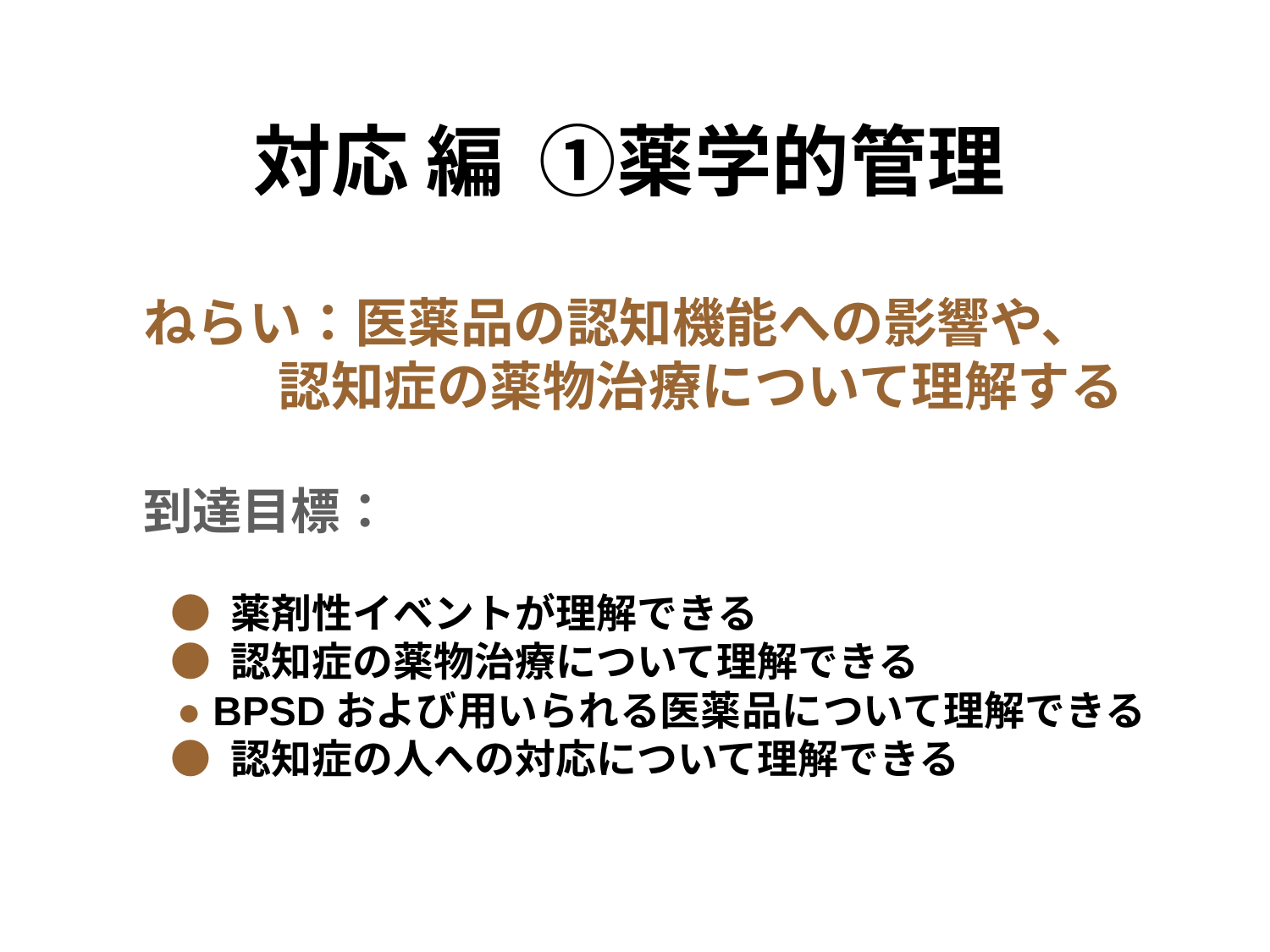

対応 編  ①薬学的管理
ねらい：医薬品の認知機能への影響や、
           認知症の薬物治療について理解する

到達目標：
   ● 薬剤性イベントが理解できる
   ● 認知症の薬物治療について理解できる
   ● BPSDおよび用いられる医薬品について理解できる
   ● 認知症の人への対応について理解できる